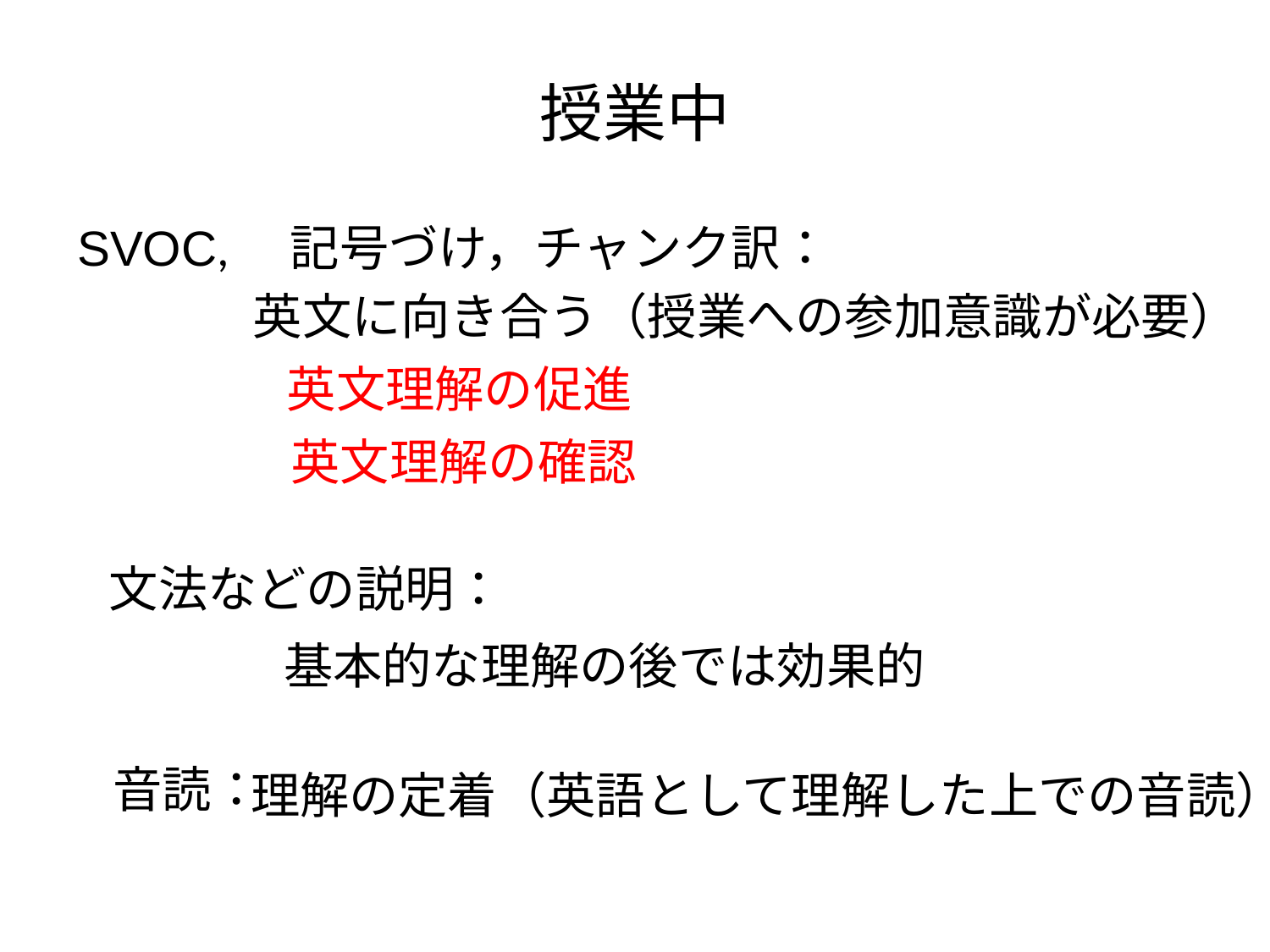

授業中
SVOC,　記号づけ，チャンク訳：
英文に向き合う（授業への参加意識が必要）
英文理解の促進
英文理解の確認
文法などの説明：
基本的な理解の後では効果的
音読：
理解の定着（英語として理解した上での音読）